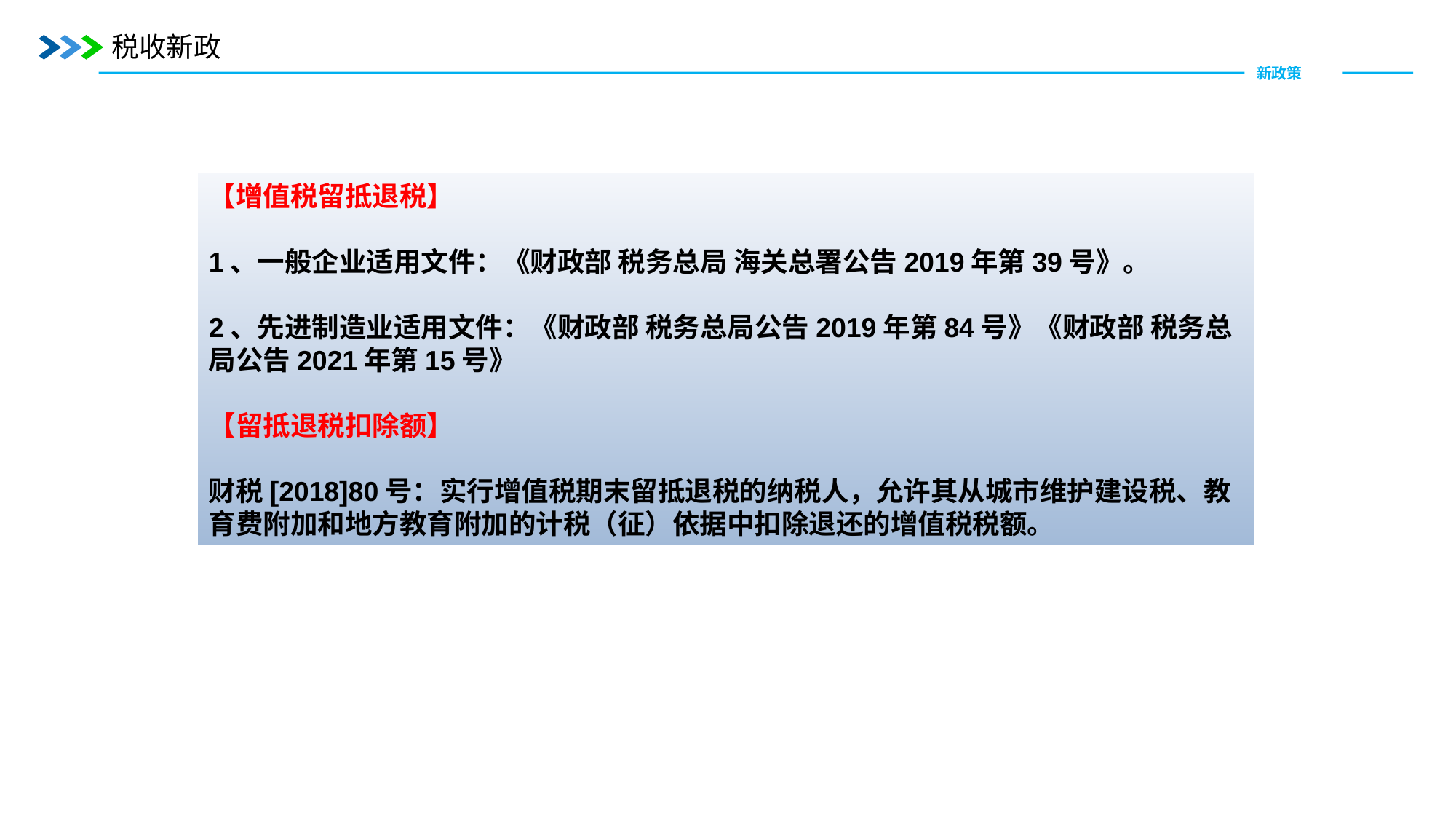

税收新政

新政策

【增值税留抵退税】

1、一般企业适用文件：《财政部 税务总局 海关总署公告2019年第39号》。

2、先进制造业适用文件：《财政部 税务总局公告2019年第84号》《财政部 税务总局公告2021年第15号》

【留抵退税扣除额】

财税[2018]80号：实行增值税期末留抵退税的纳税人，允许其从城市维护建设税、教育费附加和地方教育附加的计税（征）依据中扣除退还的增值税税额。